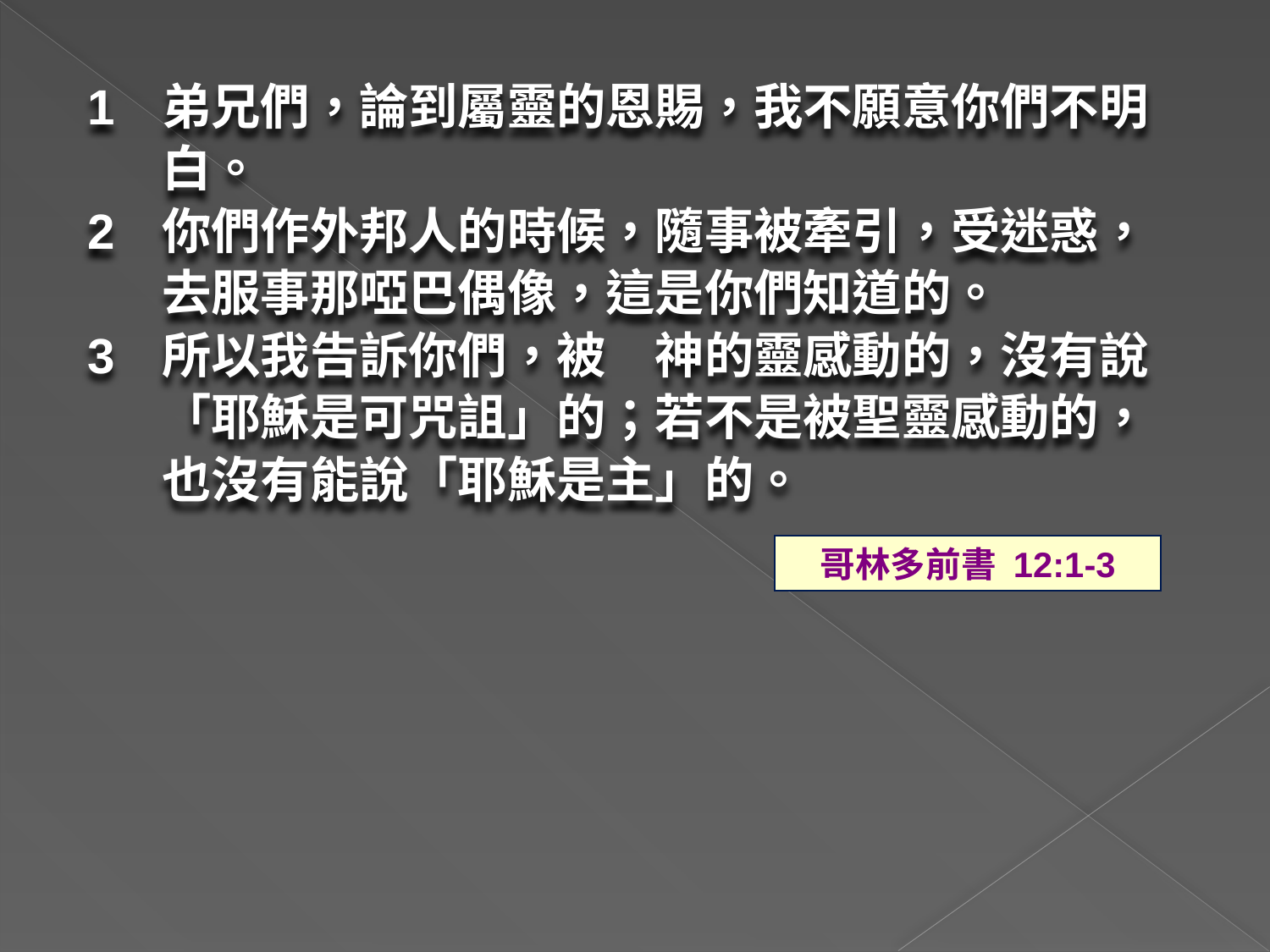

1	弟兄們，論到屬靈的恩賜，我不願意你們不明白。
2	你們作外邦人的時候，隨事被牽引，受迷惑，去服事那啞巴偶像，這是你們知道的。
3	所以我告訴你們，被　神的靈感動的，沒有說「耶穌是可咒詛」的；若不是被聖靈感動的，也沒有能說「耶穌是主」的。
哥林多前書 12:1-3